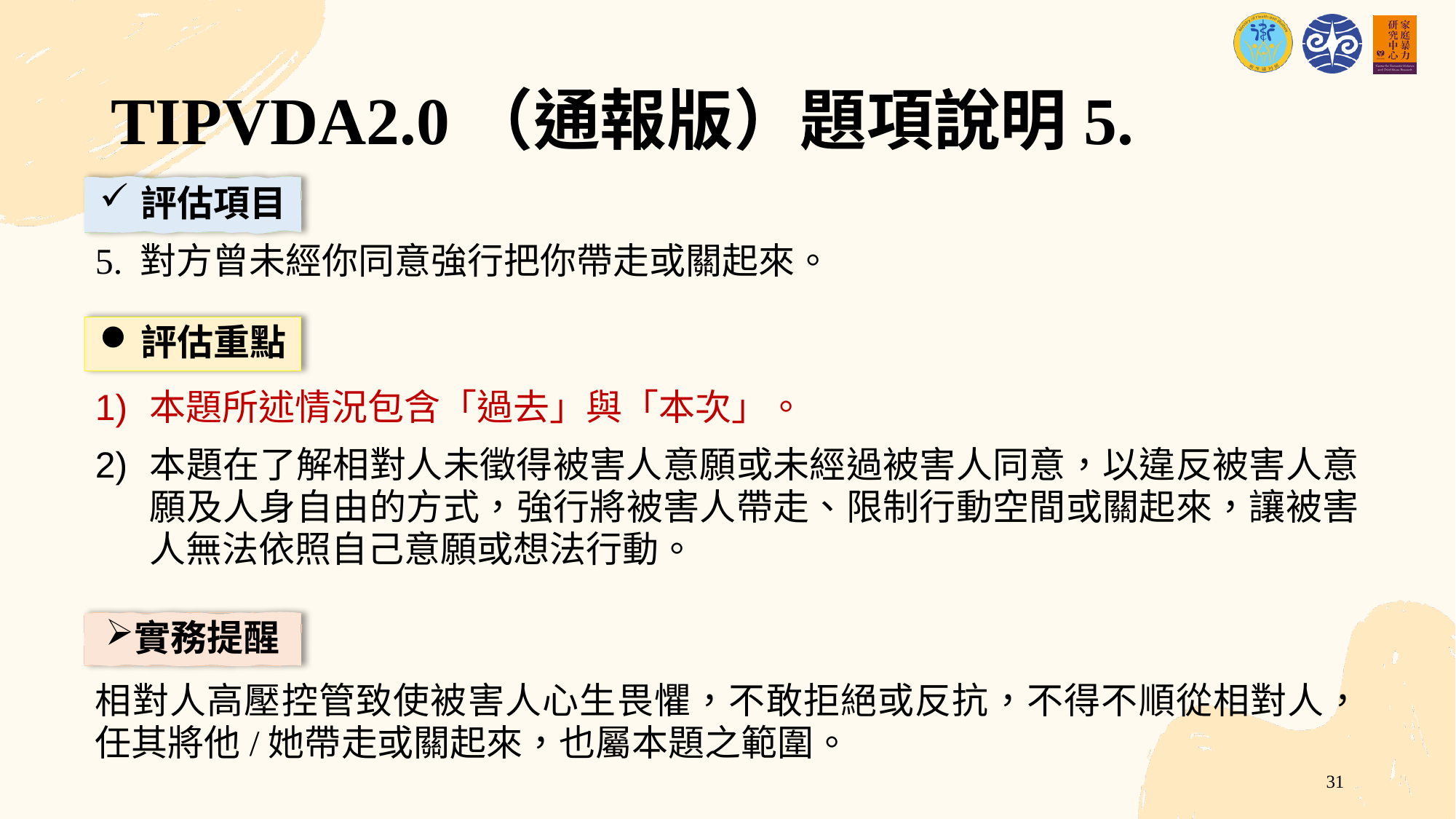

# TIPVDA2.0（通報版）題項說明5.
評估項目
5. 對方曾未經你同意強行把你帶走或關起來。
評估重點
本題所述情況包含「過去」與「本次」。
本題在了解相對人未徵得被害人意願或未經過被害人同意，以違反被害人意願及人身自由的方式，強行將被害人帶走、限制行動空間或關起來，讓被害人無法依照自己意願或想法行動。
實務提醒
相對人高壓控管致使被害人心生畏懼，不敢拒絕或反抗，不得不順從相對人，任其將他/她帶走或關起來，也屬本題之範圍。
31